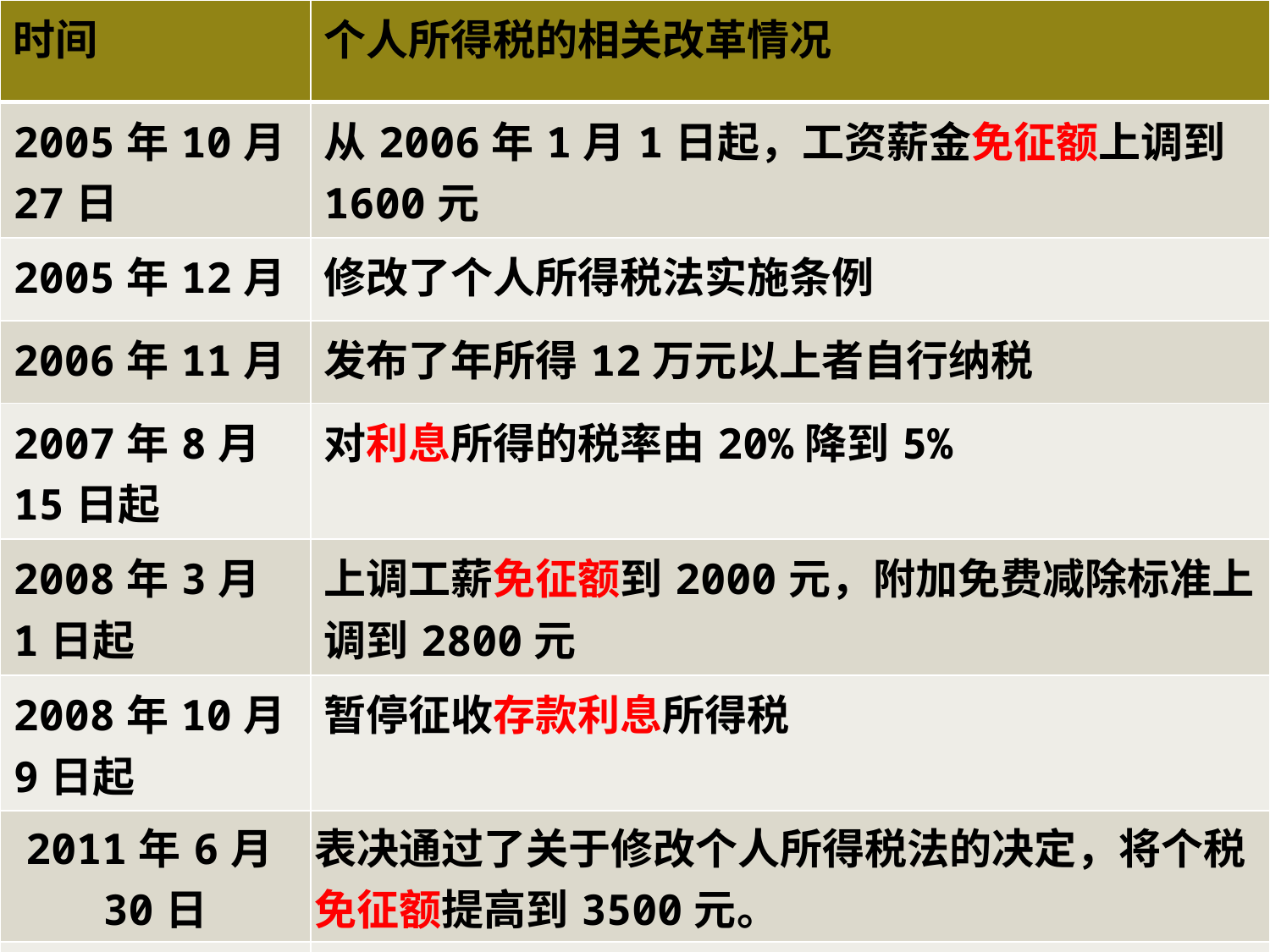

| 时间 | 个人所得税的相关改革情况 |
| --- | --- |
| 2005年10月27日 | 从2006年1月1日起，工资薪金免征额上调到1600元 |
| 2005年12月 | 修改了个人所得税法实施条例 |
| 2006年11月 | 发布了年所得12万元以上者自行纳税 |
| 2007年8月15日起 | 对利息所得的税率由20%降到5% |
| 2008年3月1日起 | 上调工薪免征额到2000元，附加免费减除标准上调到2800元 |
| 2008年10月9日起 | 暂停征收存款利息所得税 |
| 2011年6月30日 | 表决通过了关于修改个人所得税法的决定，将个税免征额提高到3500元。 |
| 2011年7月27日 | 中国发布修改后《中华人民共和国个人所得税法实施条例》 |